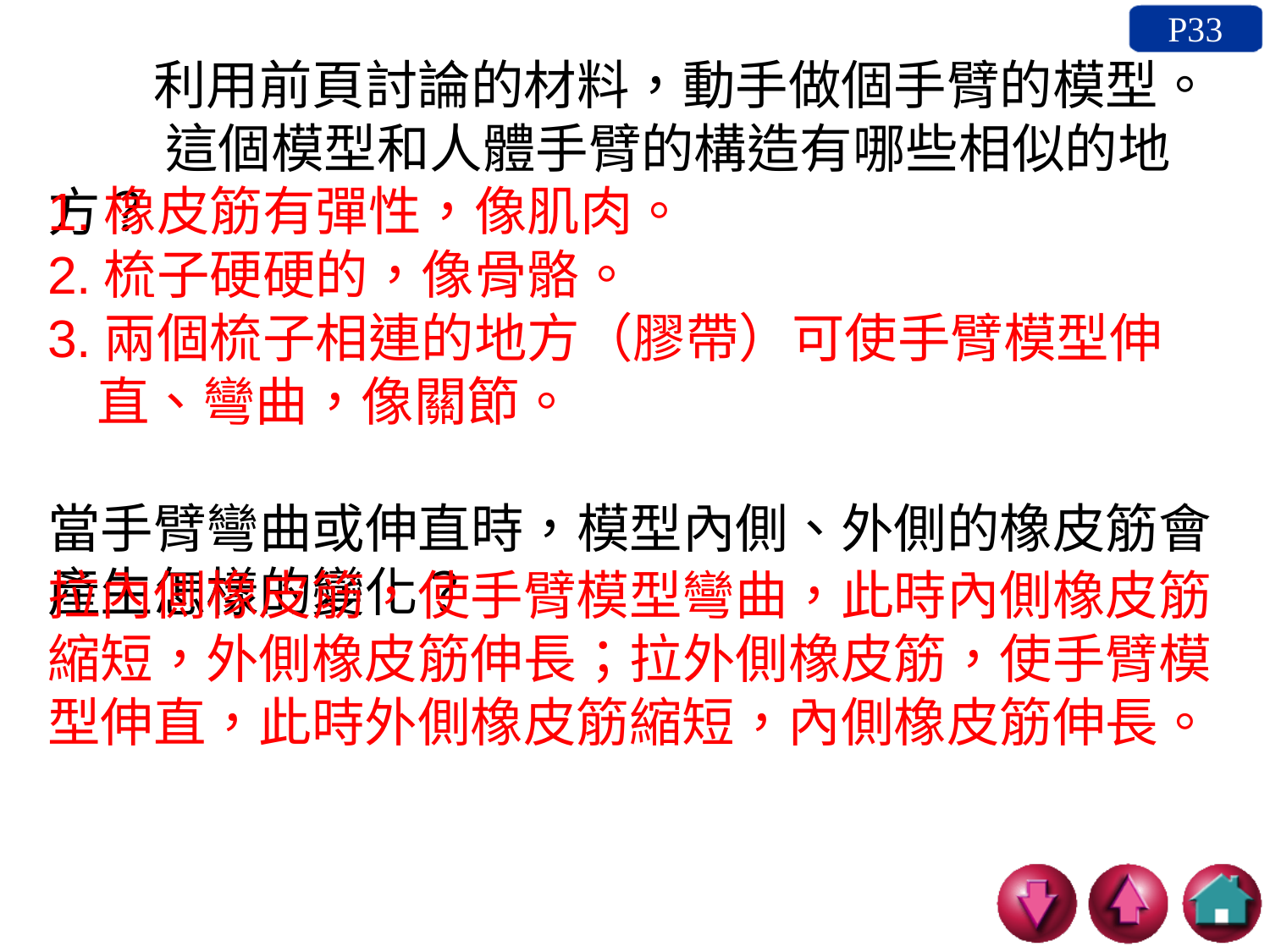

P33
　　利用前頁討論的材料，動手做個手臂的模型。  　　這個模型和人體手臂的構造有哪些相似的地方？

當手臂彎曲或伸直時，模型內側、外側的橡皮筋會產生怎樣的變化？
　　夜空中這麼多的星星要怎麼分辨呢？仰望星空，你發現了什麼？
1.橡皮筋有彈性，像肌肉。
2.梳子硬硬的，像骨骼。
3.兩個梳子相連的地方（膠帶）可使手臂模型伸直、彎曲，像關節。
拉內側橡皮筋，使手臂模型彎曲，此時內側橡皮筋縮短，外側橡皮筋伸長；拉外側橡皮筋，使手臂模型伸直，此時外側橡皮筋縮短，內側橡皮筋伸長。